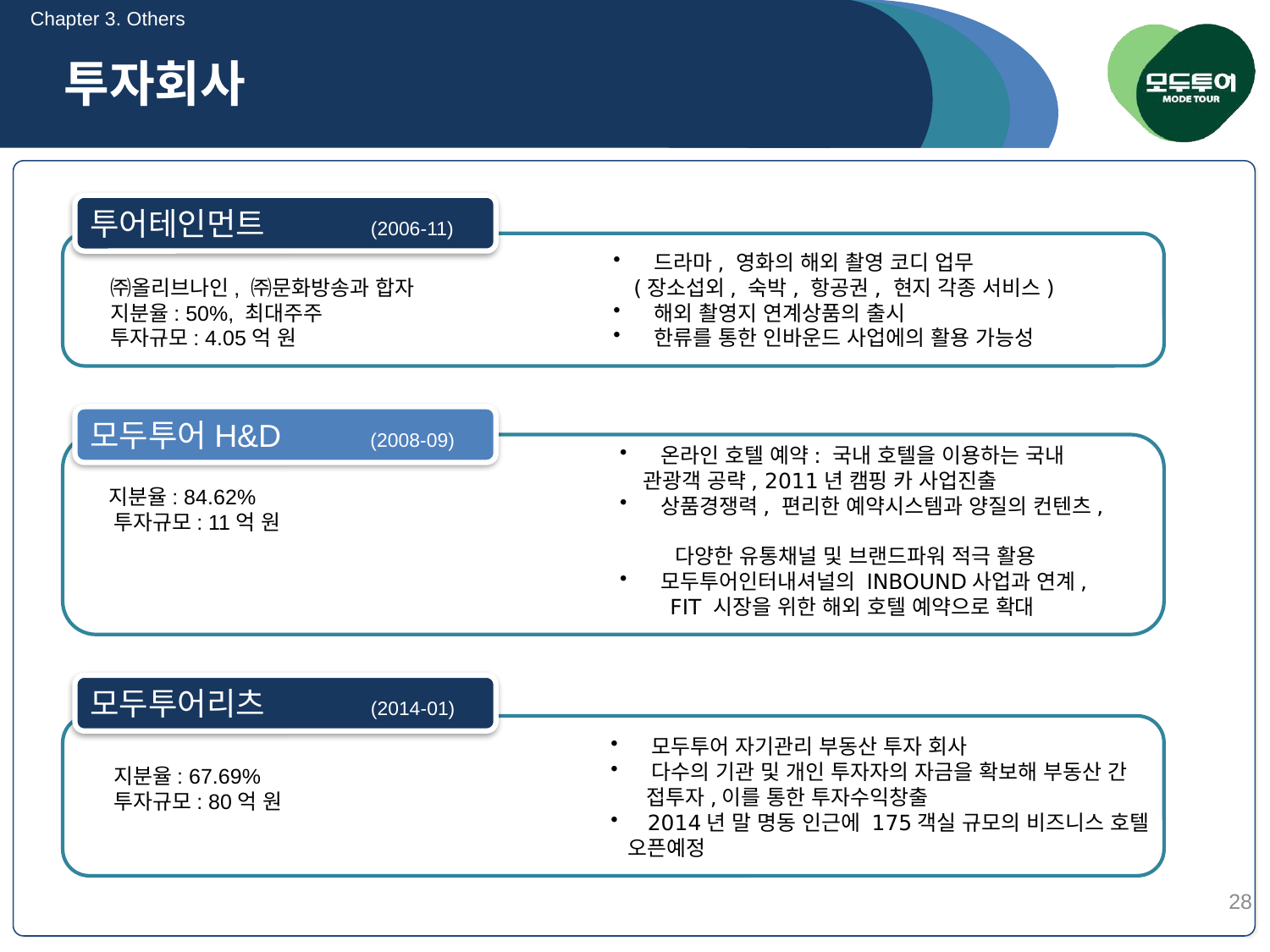

Chapter 3. Others
투자회사
투어테인먼트           (2006-11)

    ㈜올리브나인, ㈜문화방송과 합자
    지분율: 50%, 최대주주
    투자규모: 4.05억 원

 드라마, 영화의 해외 촬영 코디 업무
   (장소섭외, 숙박, 항공권, 현지 각종 서비스)
 해외 촬영지 연계상품의 출시
 한류를 통한 인바운드 사업에의 활용 가능성
모두투어H&D          (2008-09)

    지분율: 84.62%
    투자규모: 11억 원

    지분율: 67.69%
    투자규모: 80억 원

 온라인 호텔 예약: 국내 호텔을 이용하는 국내
   관광객 공략, 2011년 캠핑 카 사업진출
 상품경쟁력, 편리한 예약시스템과 양질의 컨텐츠,
   다양한 유통채널 및 브랜드파워 적극 활용
 모두투어인터내셔널의 INBOUND사업과 연계,
   FIT 시장을 위한 해외 호텔 예약으로 확대

모두투어리츠           (2014-01)

 모두투어 자기관리 부동산 투자 회사
 다수의 기관 및 개인 투자자의 자금을 확보해 부동산 간       접투자,이를 통한 투자수익창출
 2014년 말 명동 인근에 175객실 규모의 비즈니스 호텔
  오픈예정
28